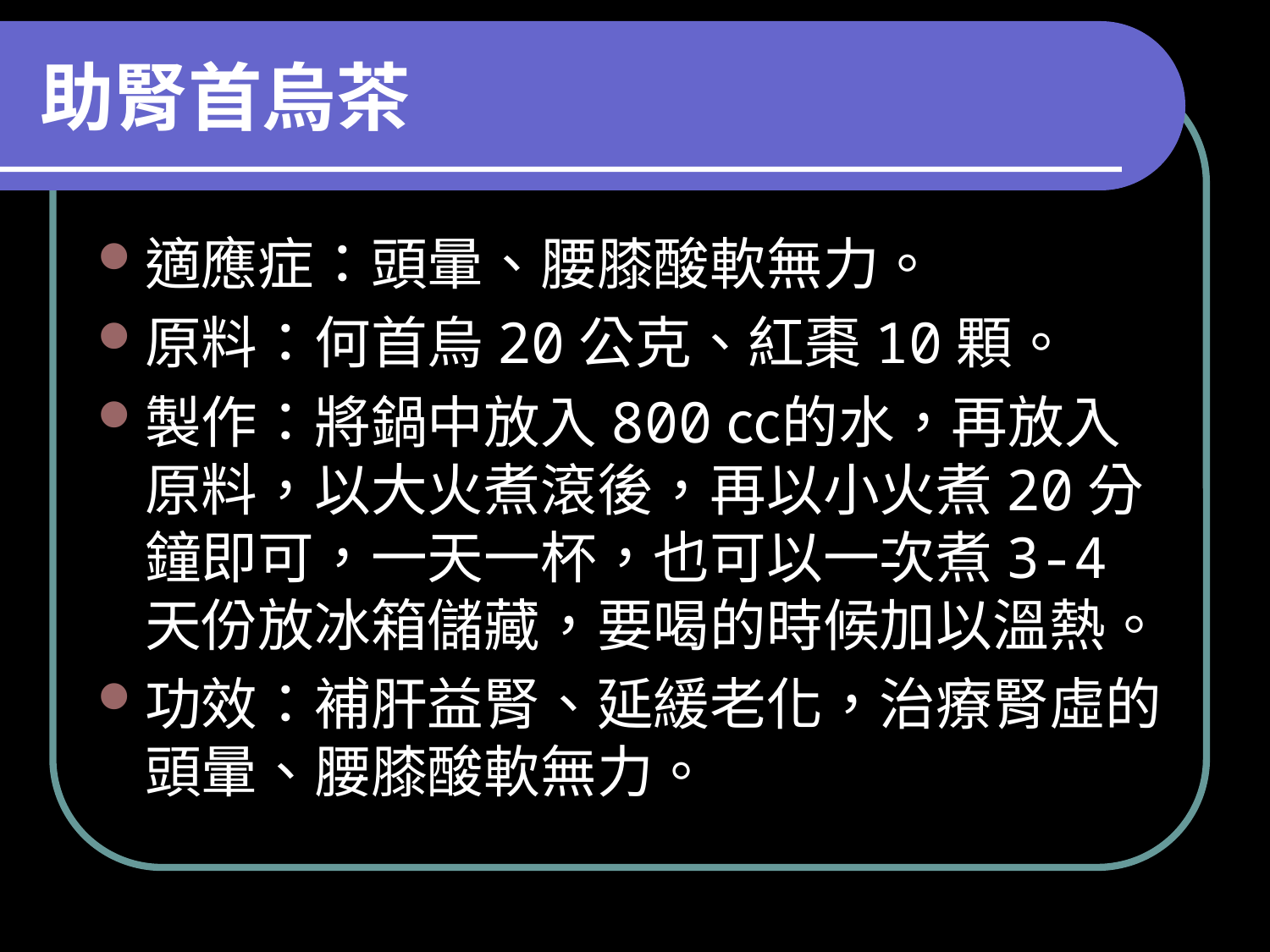

# 助腎首烏茶
適應症：頭暈、腰膝酸軟無力。
原料：何首烏20公克、紅棗10顆。
製作：將鍋中放入800㏄的水，再放入原料，以大火煮滾後，再以小火煮20分鐘即可，一天一杯，也可以一次煮3-4天份放冰箱儲藏，要喝的時候加以溫熱。
功效：補肝益腎、延緩老化，治療腎虛的頭暈、腰膝酸軟無力。